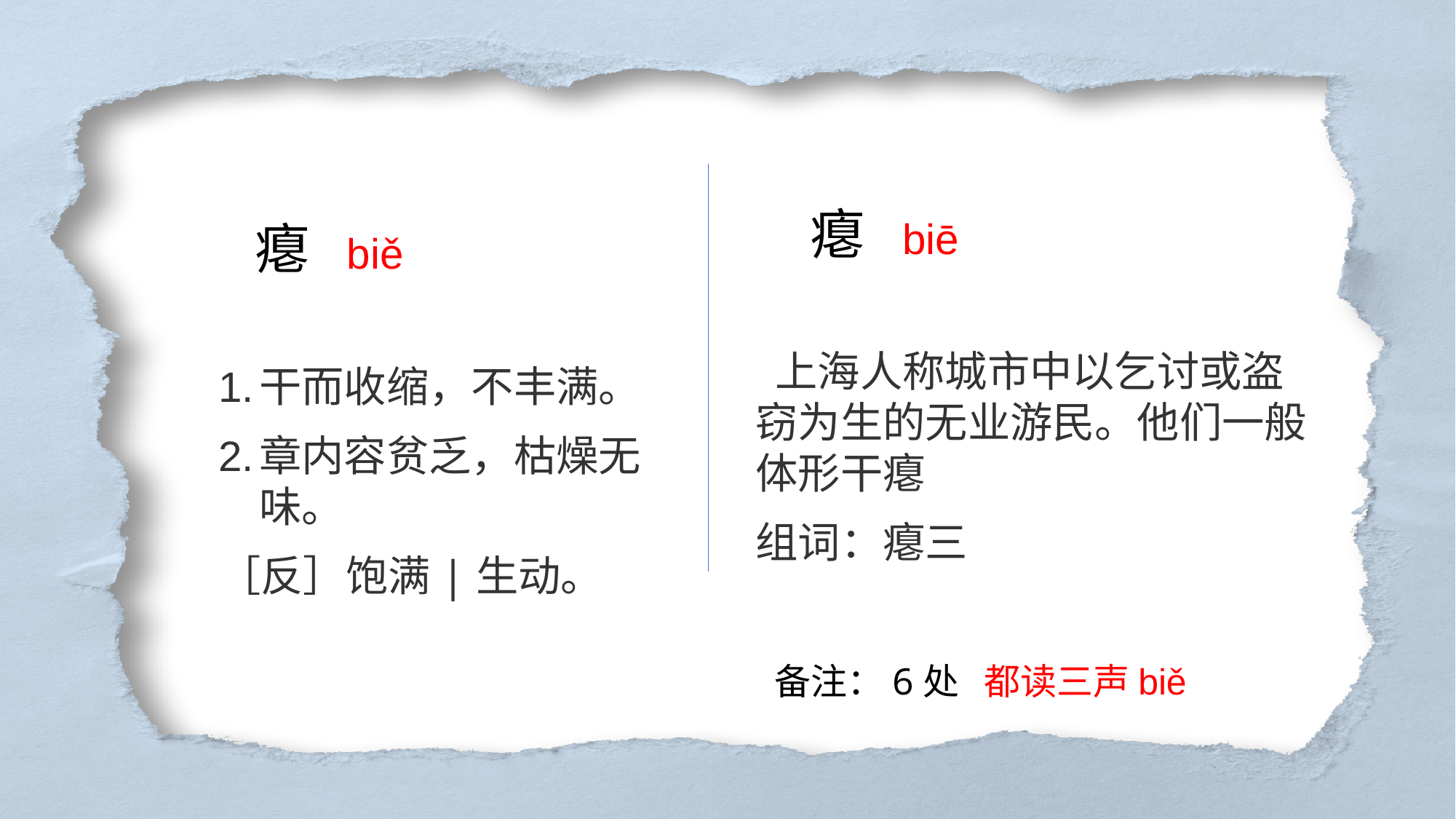

瘪  biē

 上海人称城市中以乞讨或盗窃为生的无业游民。他们一般体形干瘪
组词：瘪三
瘪  biě

干而收缩，不丰满。
章内容贫乏，枯燥无味。
［反］饱满|生动。

备注：6处   都读三声biě